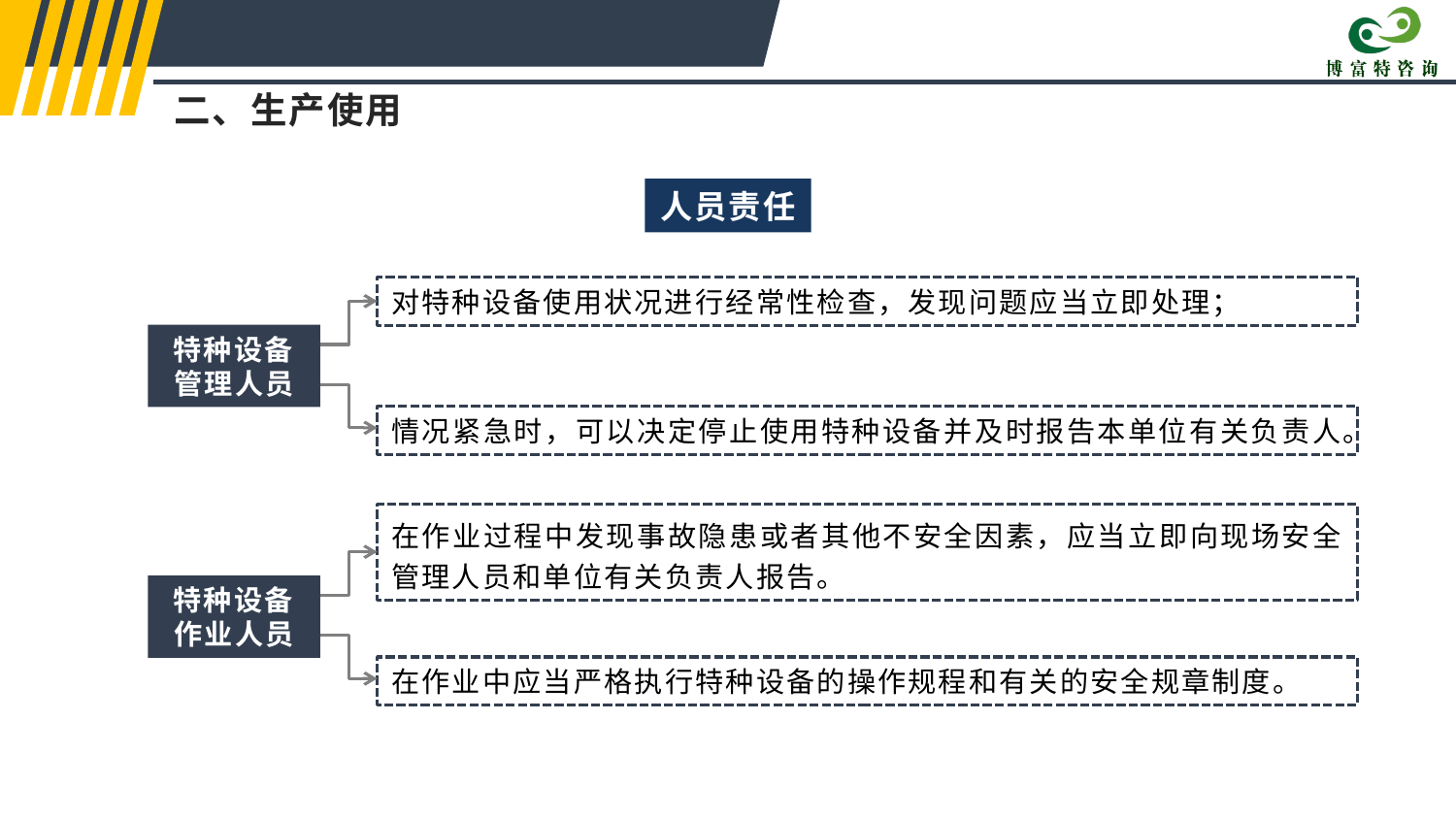

二、生产使用
人员责任
对特种设备使用状况进行经常性检查，发现问题应当立即处理；
特种设备管理人员
情况紧急时，可以决定停止使用特种设备并及时报告本单位有关负责人。
在作业过程中发现事故隐患或者其他不安全因素，应当立即向现场安全管理人员和单位有关负责人报告。
特种设备作业人员
在作业中应当严格执行特种设备的操作规程和有关的安全规章制度。